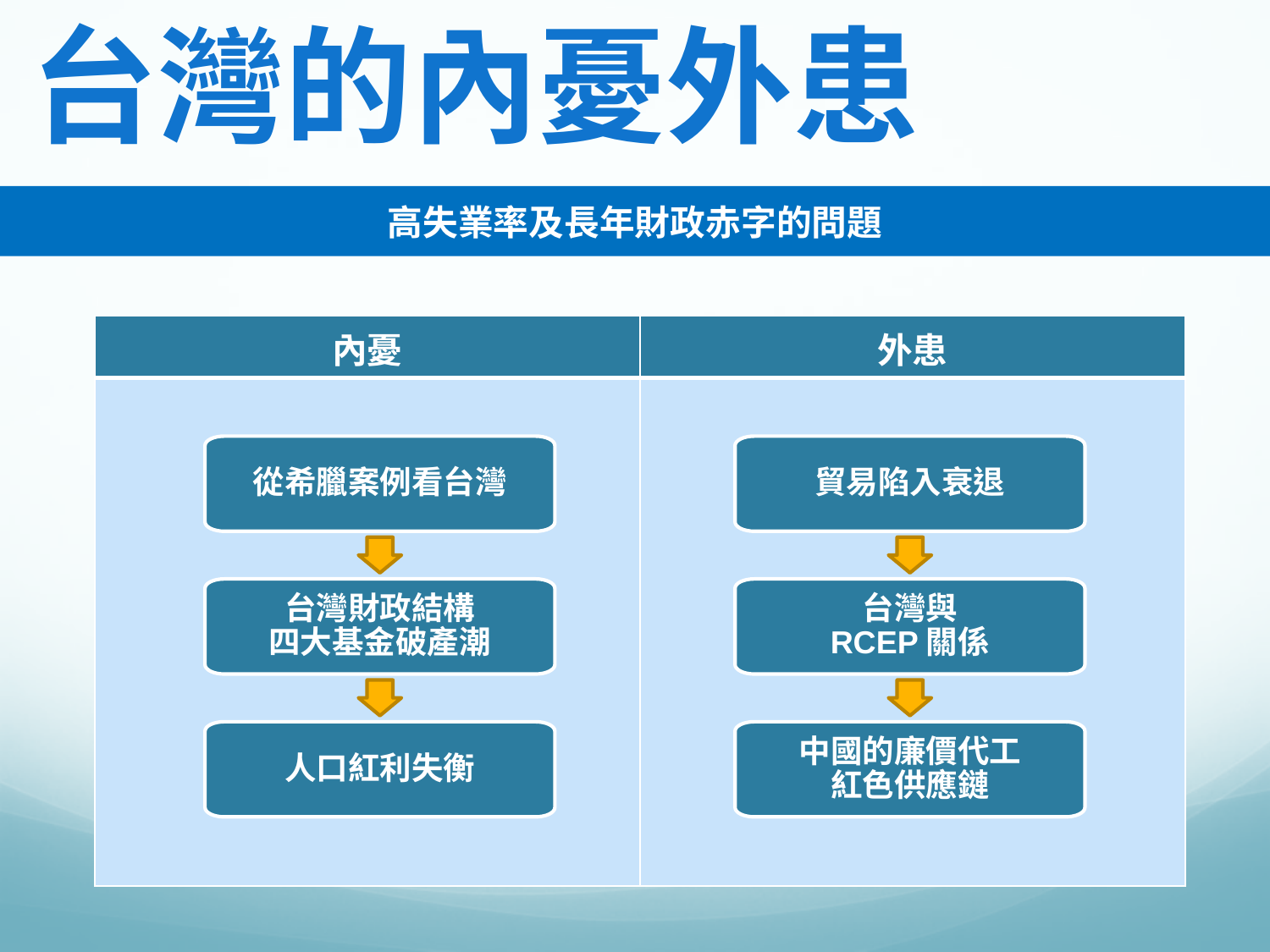

台灣的內憂外患
高失業率及長年財政赤字的問題
| 內憂 | 外患 |
| --- | --- |
|  |  |
從希臘案例看台灣

台灣財政結構
四大基金破產潮

人口紅利失衡
貿易陷入衰退

台灣與
RCEP關係

中國的廉價代工
紅色供應鏈